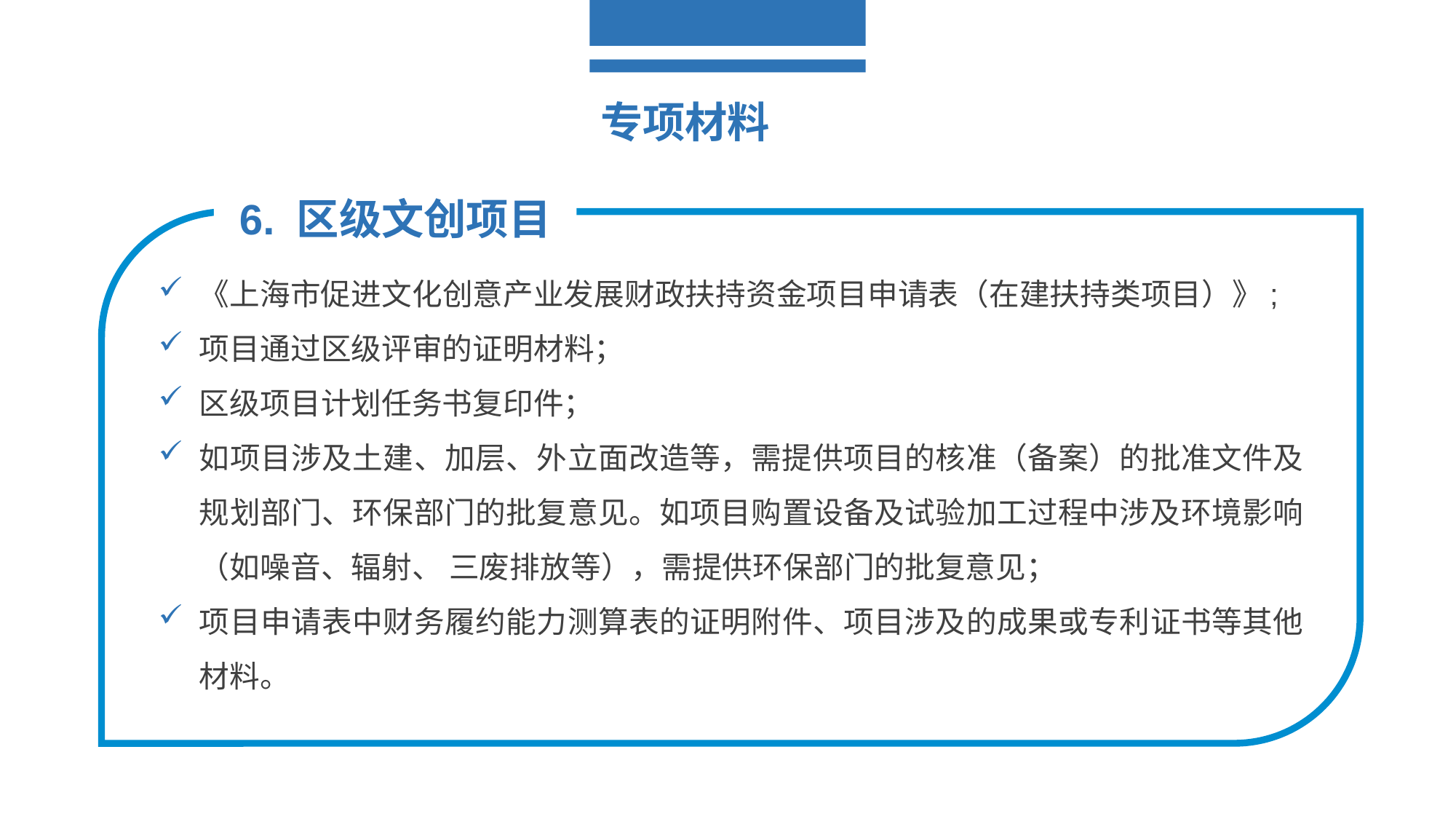

专项材料
6. 区级文创项目

公司名称
《上海市促进文化创意产业发展财政扶持资金项目申请表（在建扶持类项目）》;
项目通过区级评审的证明材料；
区级项目计划任务书复印件；
如项目涉及土建、加层、外立面改造等，需提供项目的核准（备案）的批准文件及规划部门、环保部门的批复意见。如项目购置设备及试验加工过程中涉及环境影响（如噪音、辐射、 三废排放等），需提供环保部门的批复意见；
项目申请表中财务履约能力测算表的证明附件、项目涉及的成果或专利证书等其他材料。